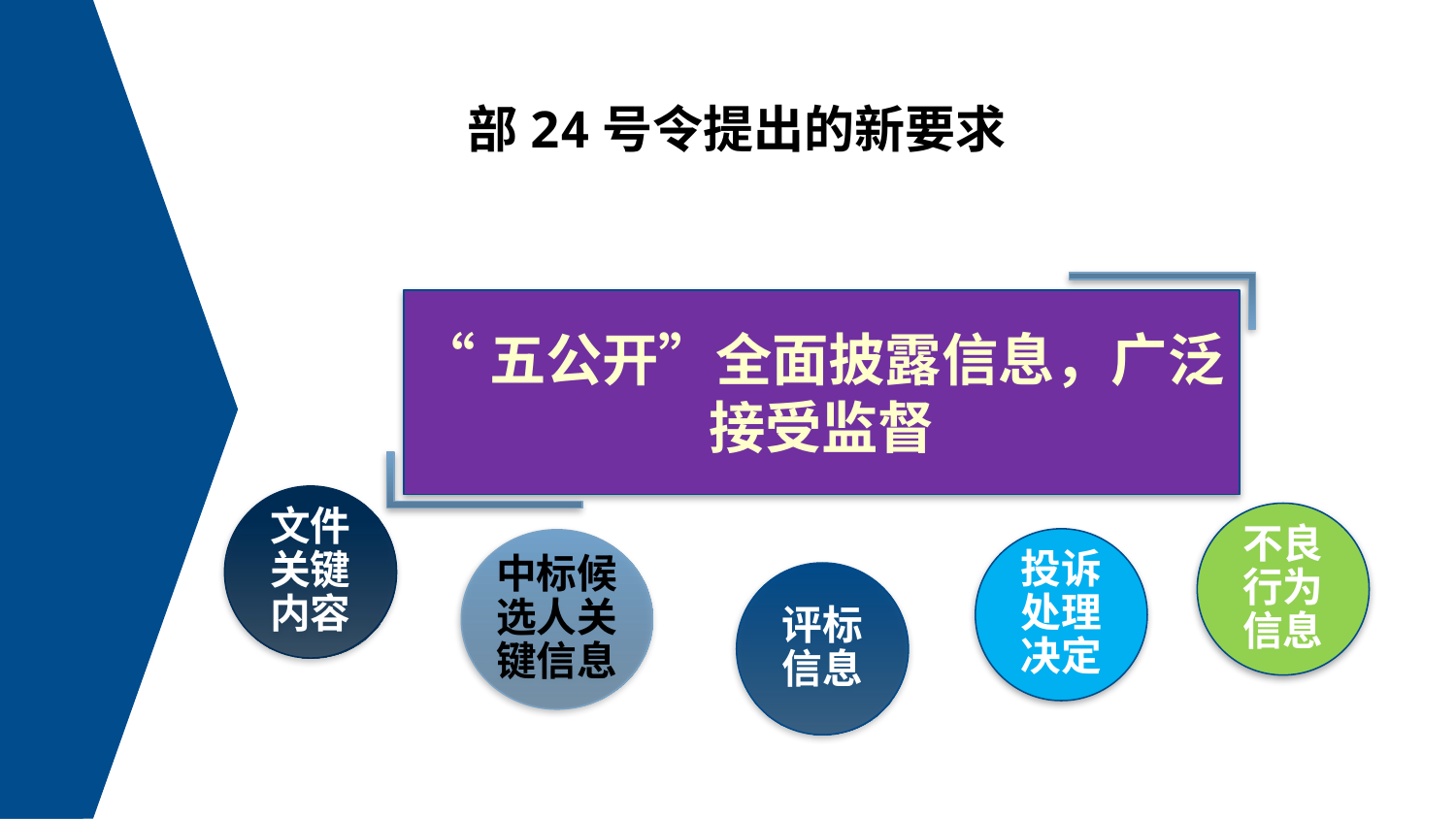

部24号令提出的新要求

“五公开”全面披露信息，广泛接受监督

文件关键内容
不良行为信息
投诉处理决定
中标候选人关键信息
评标信息